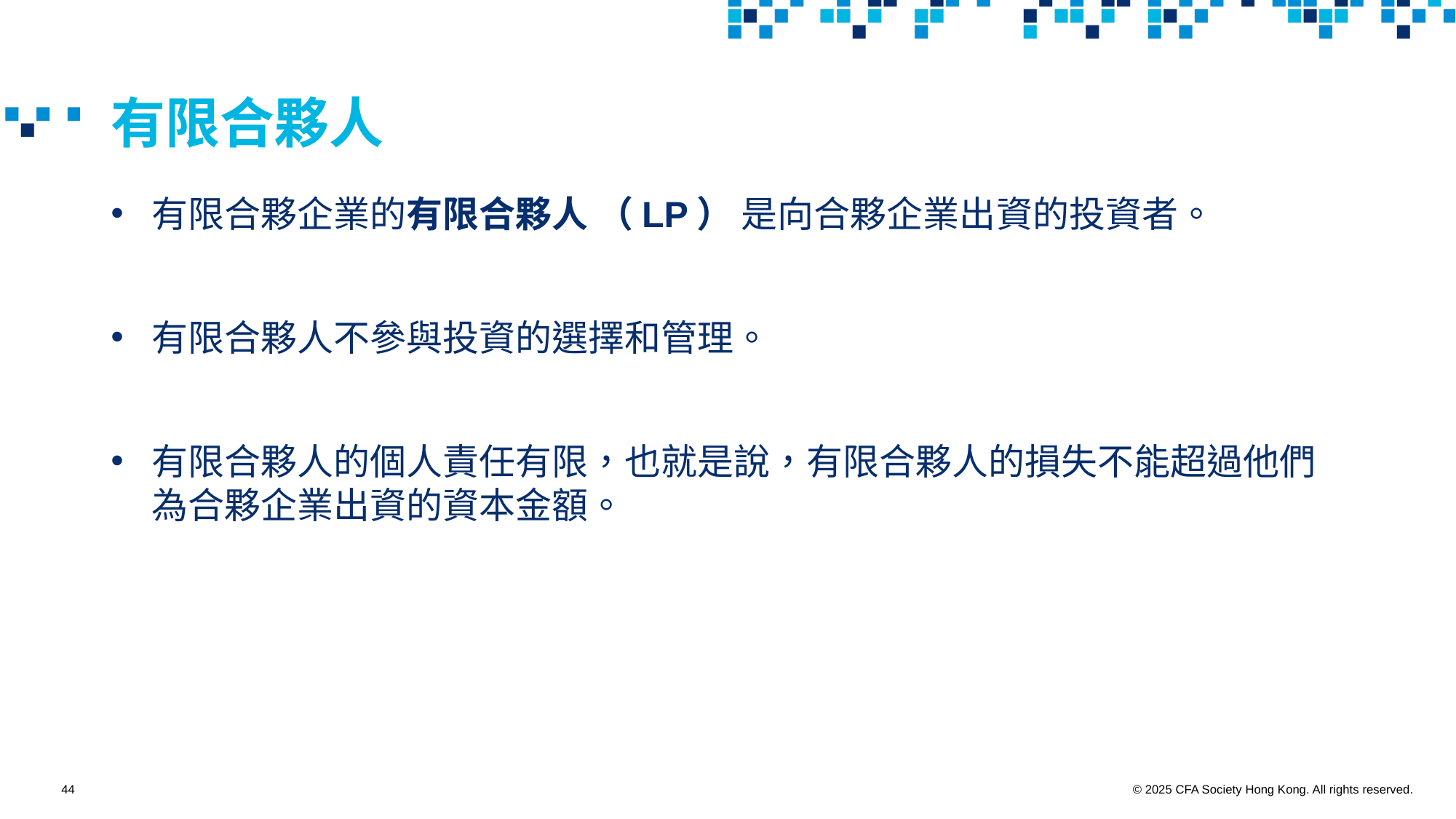

# 有限合夥人
有限合夥企業的有限合夥人 （LP） 是向合夥企業出資的投資者。

有限合夥人不參與投資的選擇和管理。

有限合夥人的個人責任有限，也就是說，有限合夥人的損失不能超過他們為合夥企業出資的資本金額。
44
© 2025 CFA Society Hong Kong. All rights reserved.